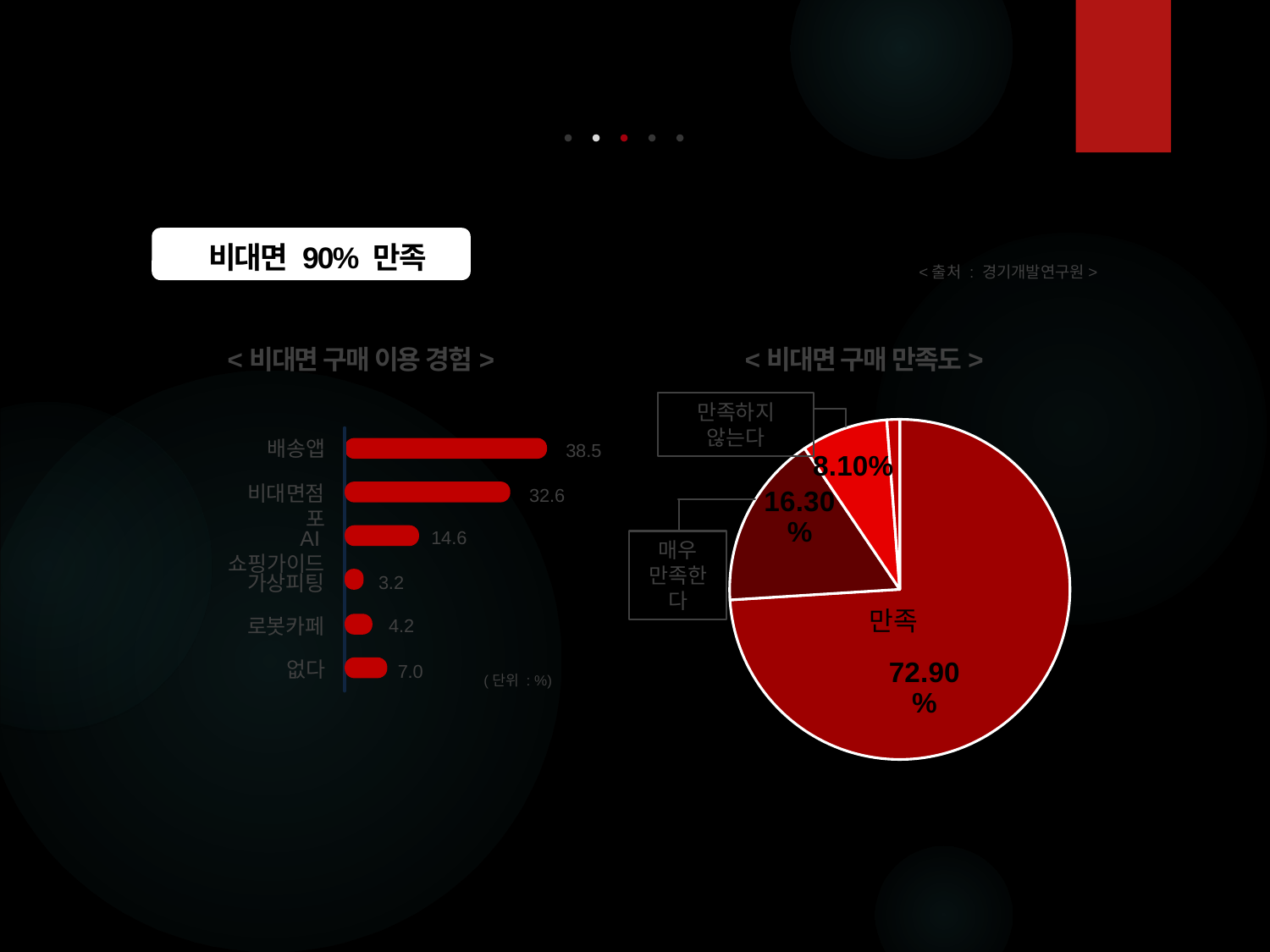

비대면 90% 만족
<출처 : 경기개발연구원>
<비대면 구매 이용 경험>
<비대면 구매 만족도>

### Chart

| Category | 판매 |
|---|---|
| 만족한다 | 0.729 |
| 매우만족한다 | 0.163 |
| 만족하지 않는다 | 0.081 |
만족하지 않는다

배송앱
38.5
비대면점포
32.6

AI쇼핑가이드
14.6
매우 만족한다
가상피팅
3.2

만족
로봇카페
4.2

없다
7.0
(단위 : %)